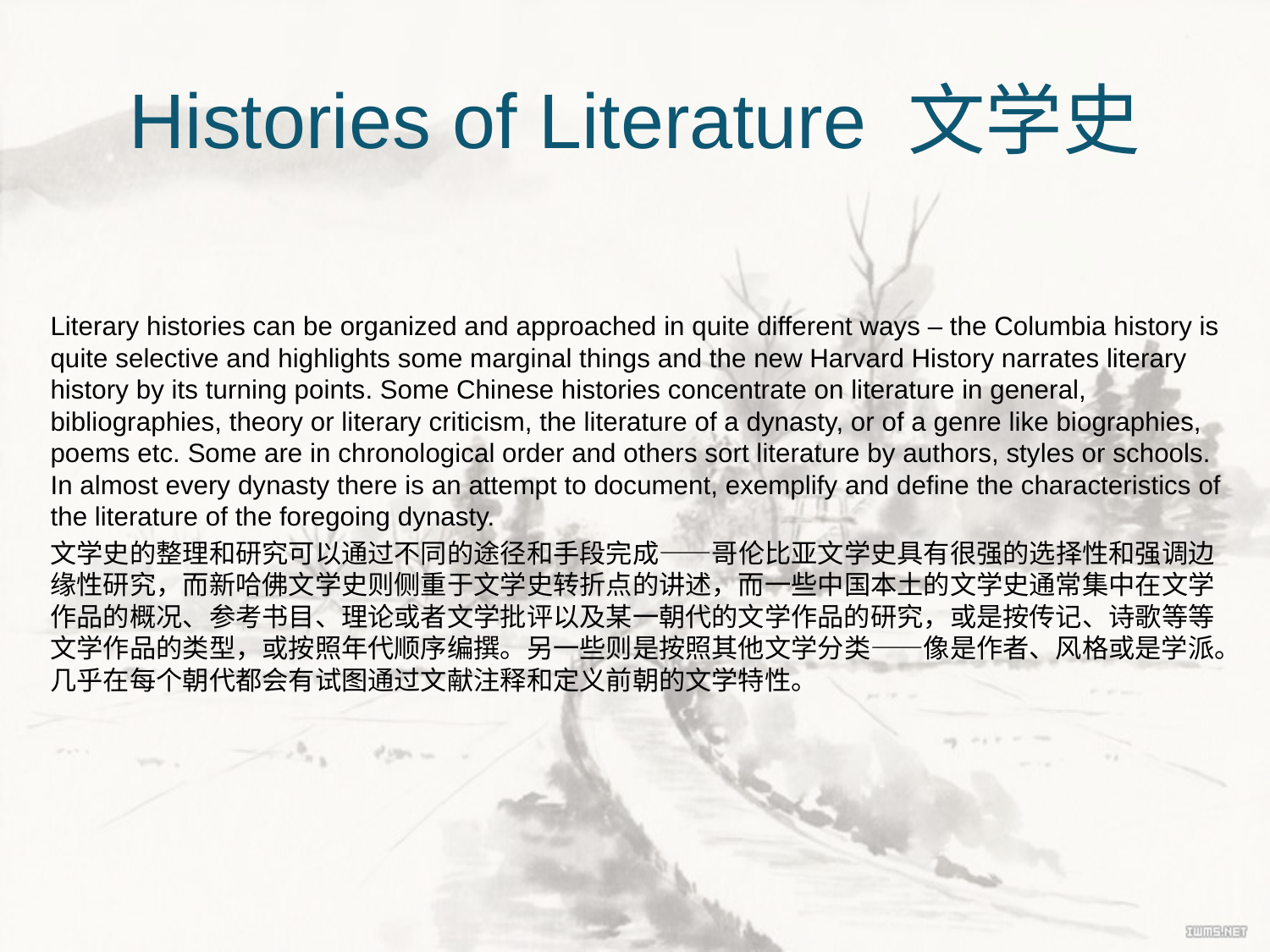

# Histories of Literature 文学史
Literary histories can be organized and approached in quite different ways – the Columbia history is quite selective and highlights some marginal things and the new Harvard History narrates literary history by its turning points. Some Chinese histories concentrate on literature in general, bibliographies, theory or literary criticism, the literature of a dynasty, or of a genre like biographies, poems etc. Some are in chronological order and others sort literature by authors, styles or schools. In almost every dynasty there is an attempt to document, exemplify and define the characteristics of the literature of the foregoing dynasty.
文学史的整理和研究可以通过不同的途径和手段完成——哥伦比亚文学史具有很强的选择性和强调边缘性研究，而新哈佛文学史则侧重于文学史转折点的讲述，而一些中国本土的文学史通常集中在文学作品的概况、参考书目、理论或者文学批评以及某一朝代的文学作品的研究，或是按传记、诗歌等等文学作品的类型，或按照年代顺序编撰。另一些则是按照其他文学分类——像是作者、风格或是学派。几乎在每个朝代都会有试图通过文献注释和定义前朝的文学特性。